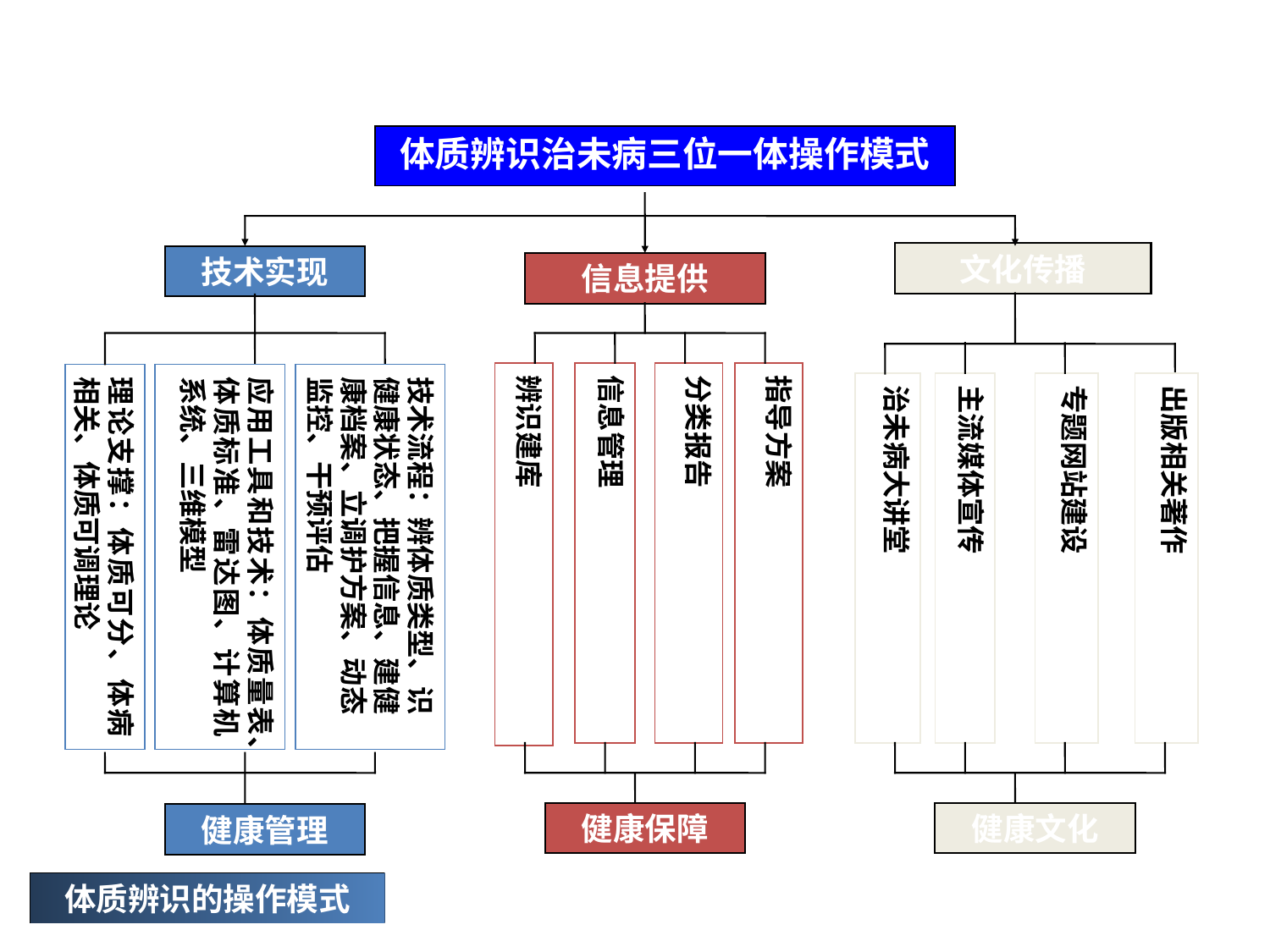

体质辨识治未病三位一体操作模式

文化传播
技术实现
信息提供

辨识建库
信息管理
分类报告
指导方案
理论支撑：体质可分、体病相关、体质可调理论
应用工具和技术：体质量表、体质标准、雷达图、计算机系统、三维模型
技术流程：辨体质类型、识健康状态、把握信息、建健康档案、立调护方案、动态监控、干预评估
治未病大讲堂
主流媒体宣传
专题网站建设
出版相关著作

健康保障
健康文化
健康管理
体质辨识的操作模式